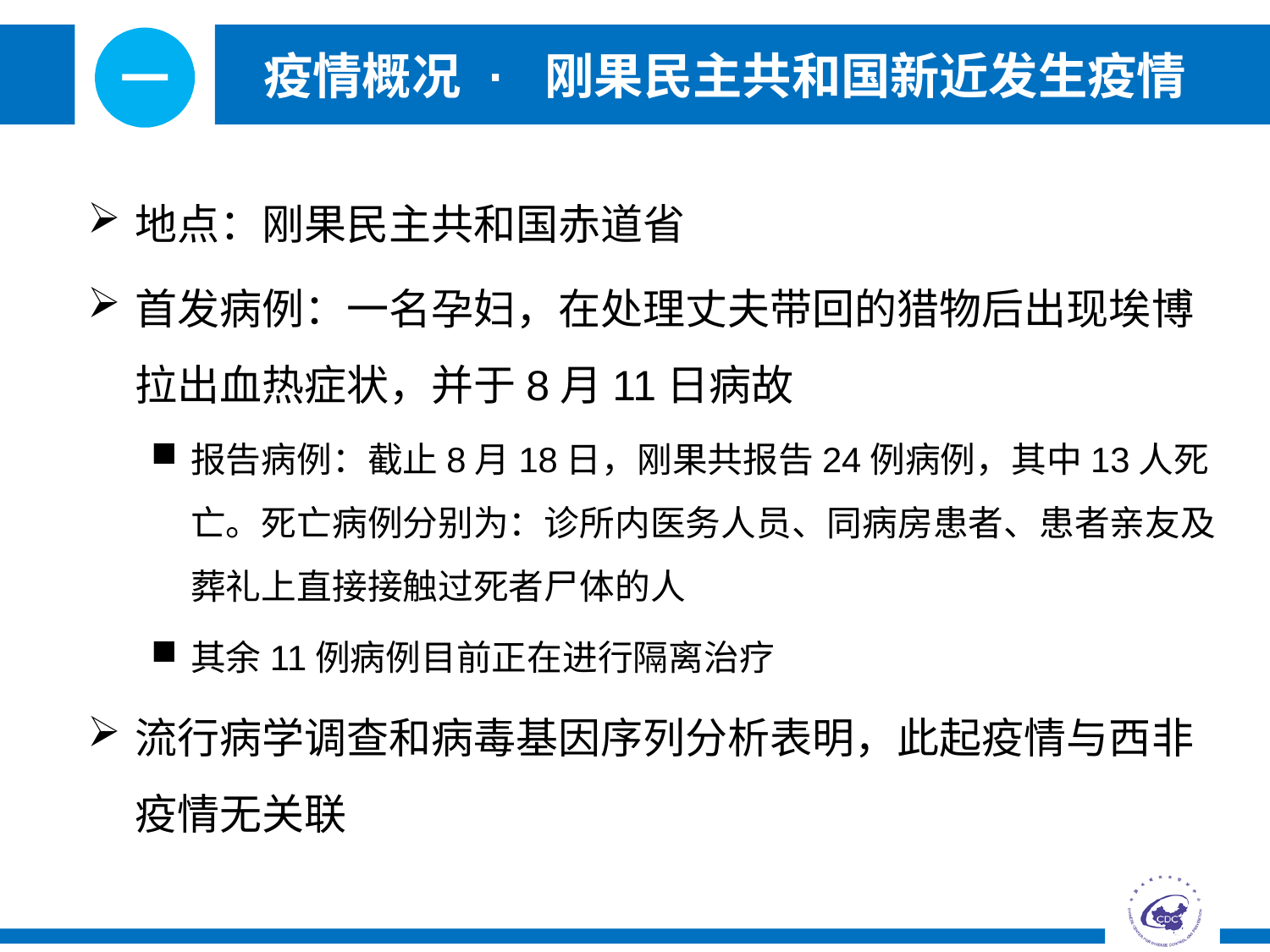

一
疫情概况
·  刚果民主共和国新近发生疫情
地点：刚果民主共和国赤道省
首发病例：一名孕妇，在处理丈夫带回的猎物后出现埃博拉出血热症状，并于8月11日病故
报告病例：截止8月18日，刚果共报告24例病例，其中13人死亡。死亡病例分别为：诊所内医务人员、同病房患者、患者亲友及葬礼上直接接触过死者尸体的人
其余11例病例目前正在进行隔离治疗
流行病学调查和病毒基因序列分析表明，此起疫情与西非疫情无关联